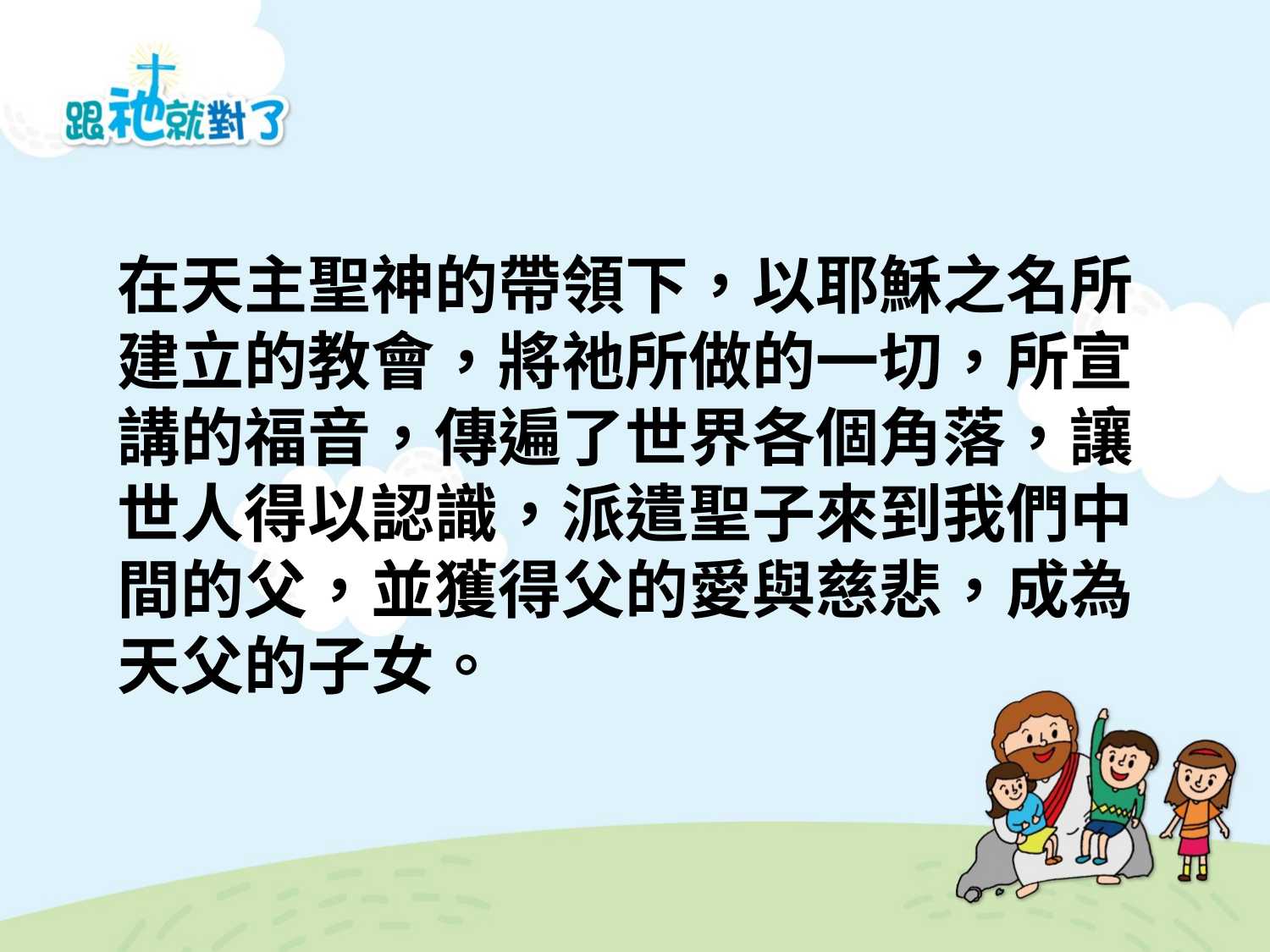

在天主聖神的帶領下，以耶穌之名所建立的教會，將祂所做的一切，所宣講的福音，傳遍了世界各個角落，讓世人得以認識，派遣聖子來到我們中間的父，並獲得父的愛與慈悲，成為天父的子女。